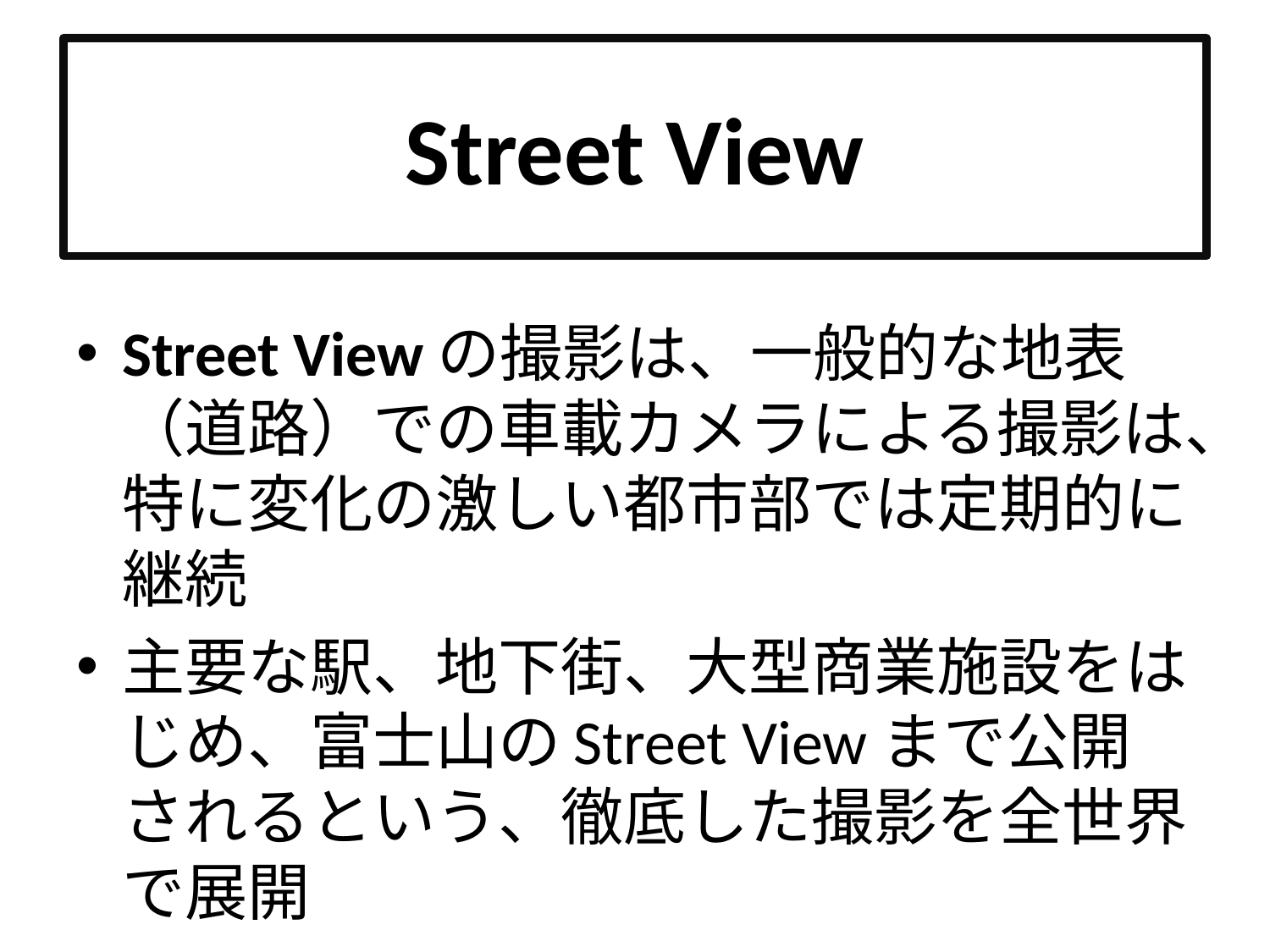

# Street View
Street Viewの撮影は、一般的な地表（道路）での車載カメラによる撮影は、特に変化の激しい都市部では定期的に継続
主要な駅、地下街、大型商業施設をはじめ、富士山のStreet Viewまで公開されるという、徹底した撮影を全世界で展開